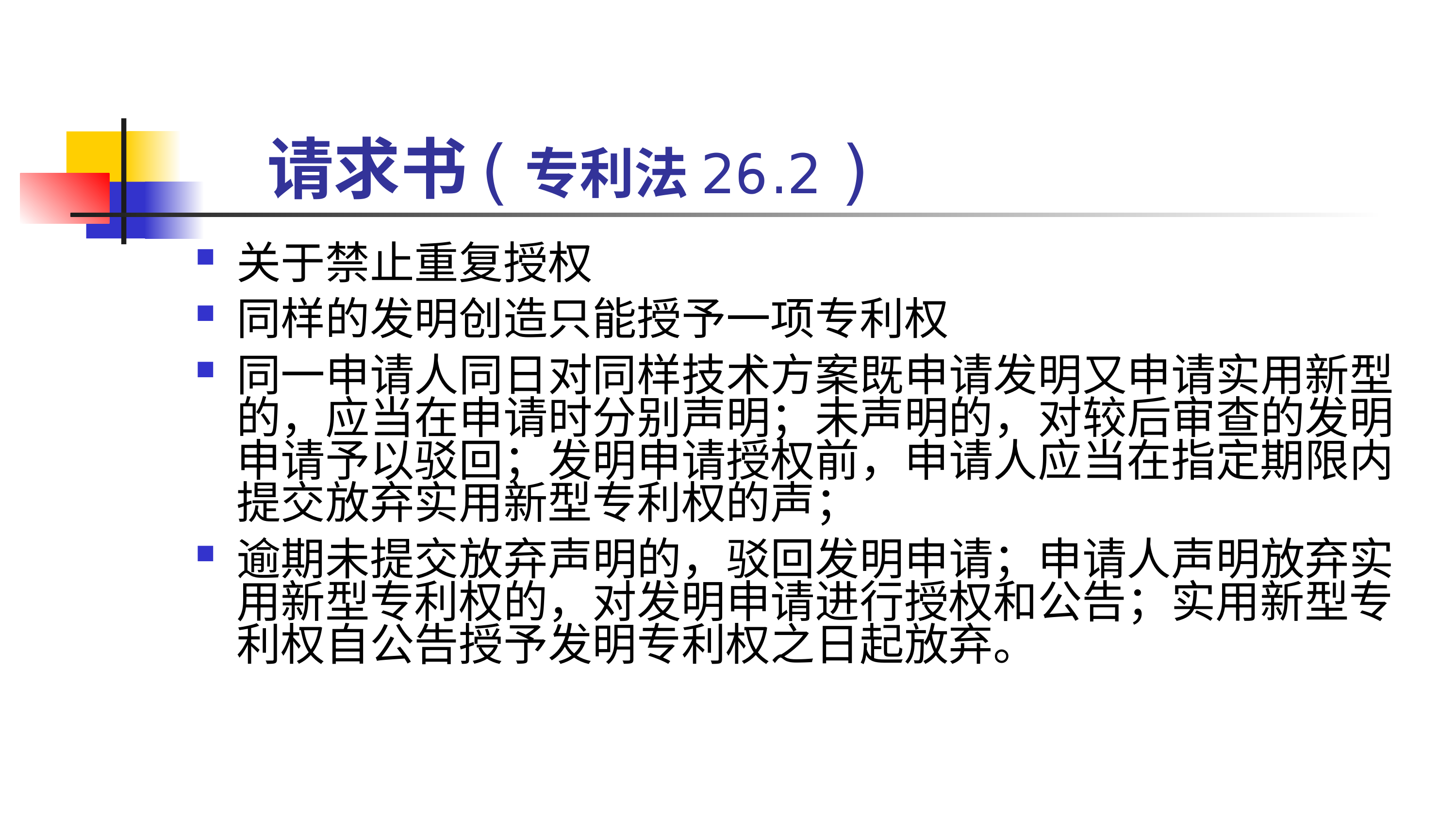

# 请求书(专利法26.2 )
关于禁止重复授权
同样的发明创造只能授予一项专利权
同一申请人同日对同样技术方案既申请发明又申请实用新型的，应当在申请时分别声明；未声明的，对较后审查的发明申请予以驳回；发明申请授权前，申请人应当在指定期限内提交放弃实用新型专利权的声；
逾期未提交放弃声明的，驳回发明申请；申请人声明放弃实用新型专利权的，对发明申请进行授权和公告；实用新型专利权自公告授予发明专利权之日起放弃。